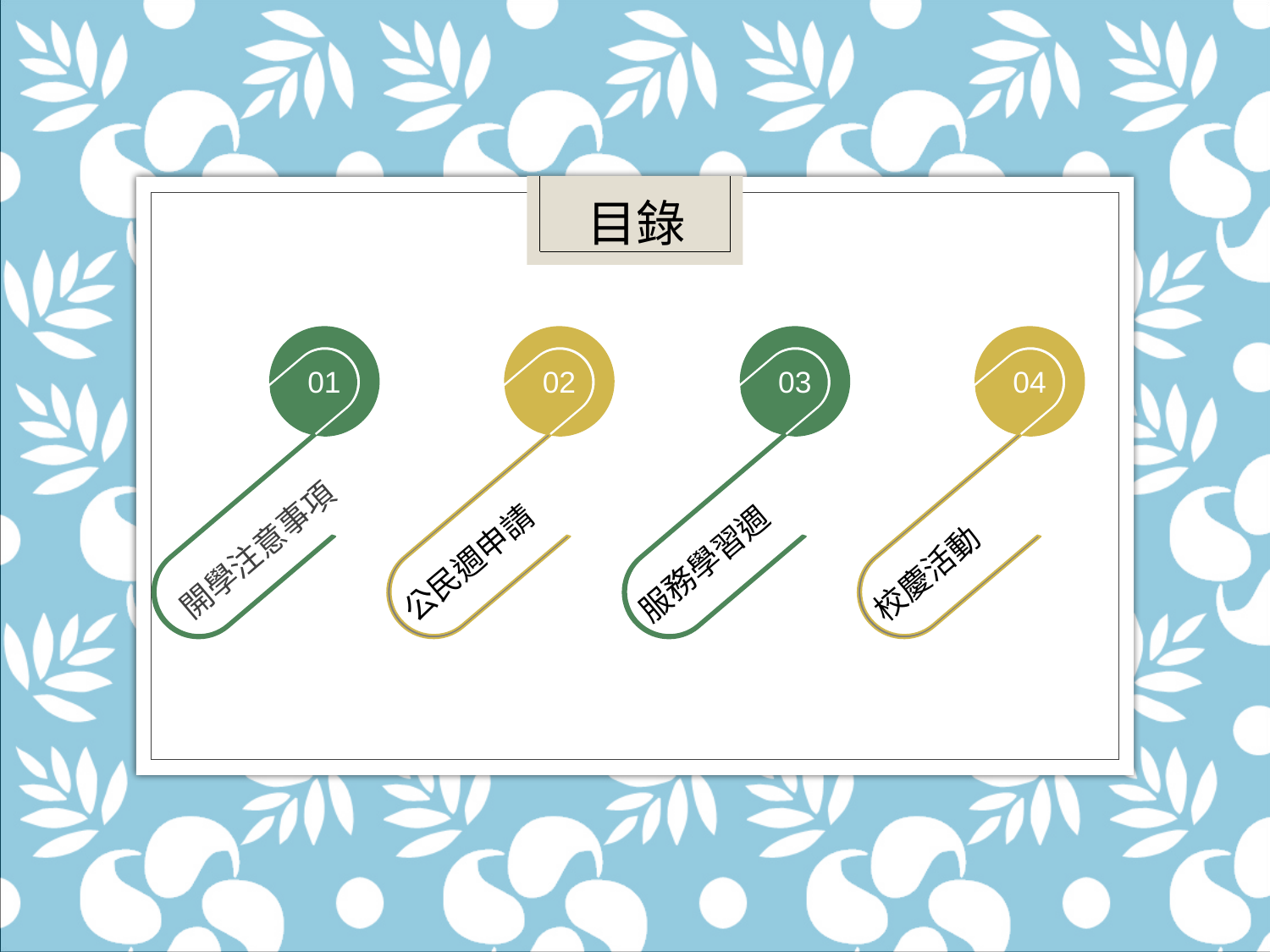

目錄
点击添加文本
01
開學注意事項
02
公民週申請
03
服務學習週
04
校慶活動
点击添加文本
点击添加文本
点击添加文本